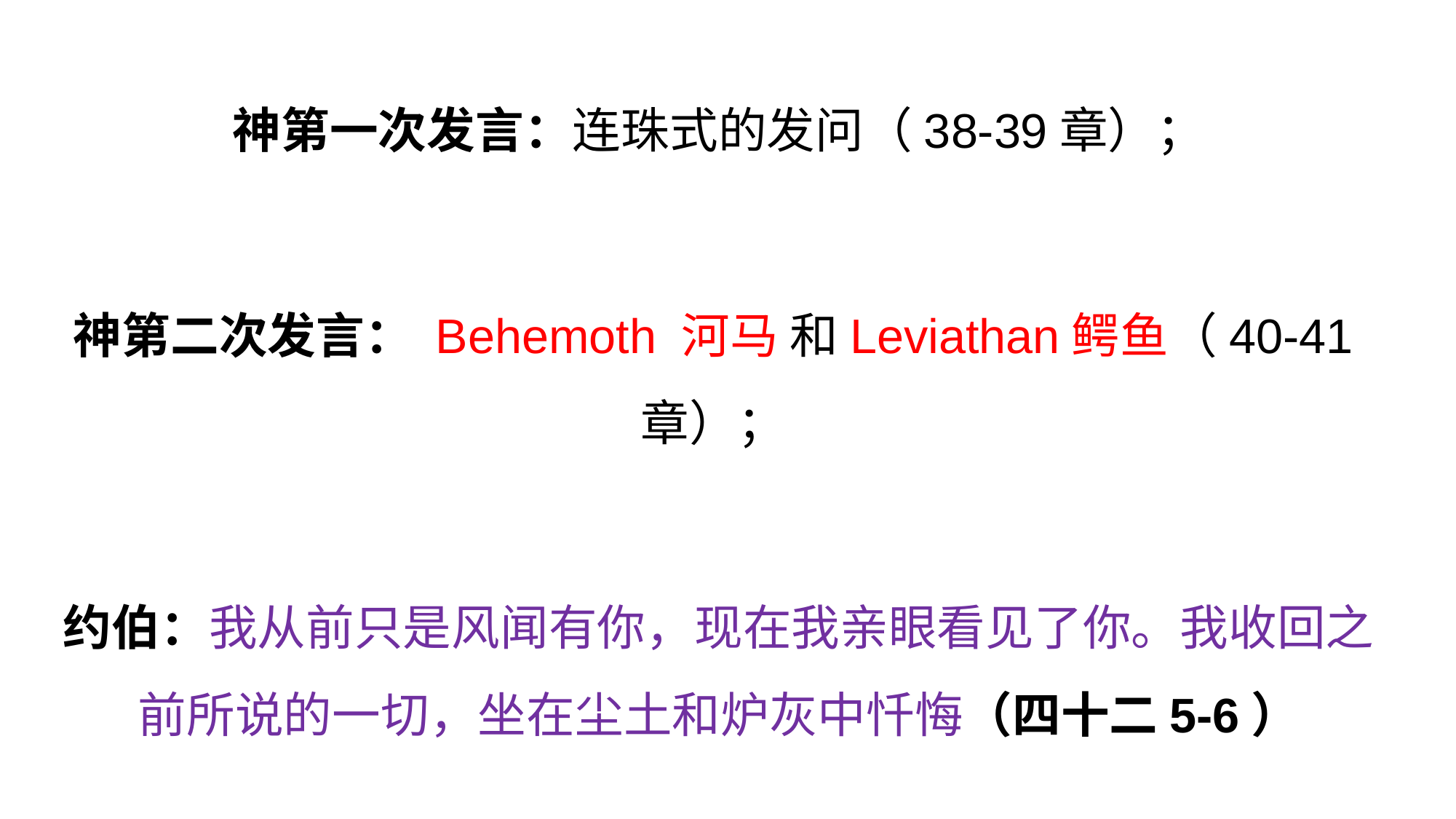

#
神第一次发言：连珠式的发问（38-39章）；

神第二次发言： Behemoth 河马 和Leviathan鳄鱼（40-41章）；

约伯：我从前只是风闻有你，现在我亲眼看见了你。我收回之前所说的一切，坐在尘土和炉灰中忏悔（四十二5-6）